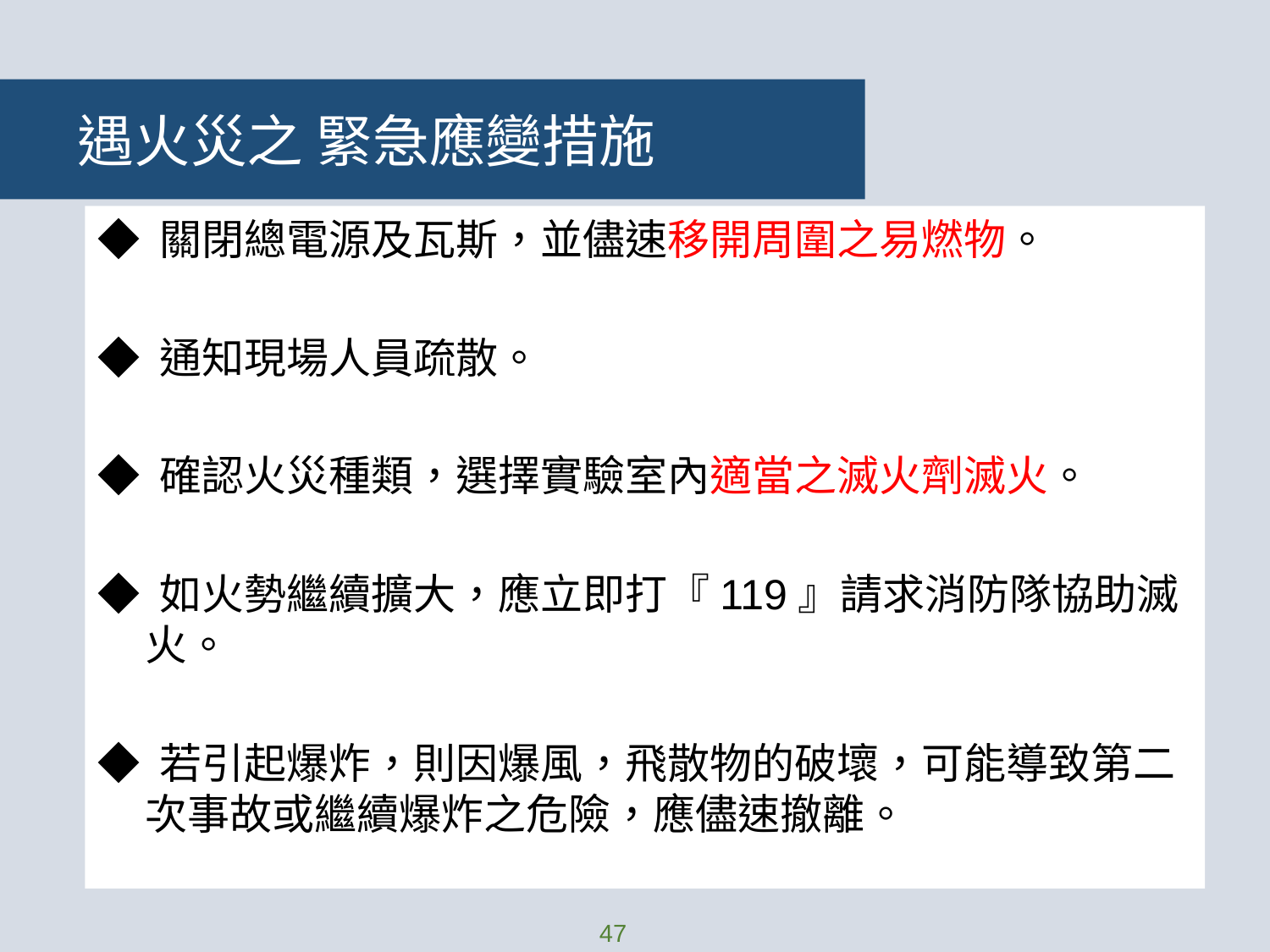

遇火災之 緊急應變措施
◆ 關閉總電源及瓦斯，並儘速移開周圍之易燃物。

◆ 通知現場人員疏散。

◆ 確認火災種類，選擇實驗室內適當之滅火劑滅火。

◆ 如火勢繼續擴大，應立即打『119』請求消防隊協助滅火。

◆ 若引起爆炸，則因爆風，飛散物的破壞，可能導致第二次事故或繼續爆炸之危險，應儘速撤離。